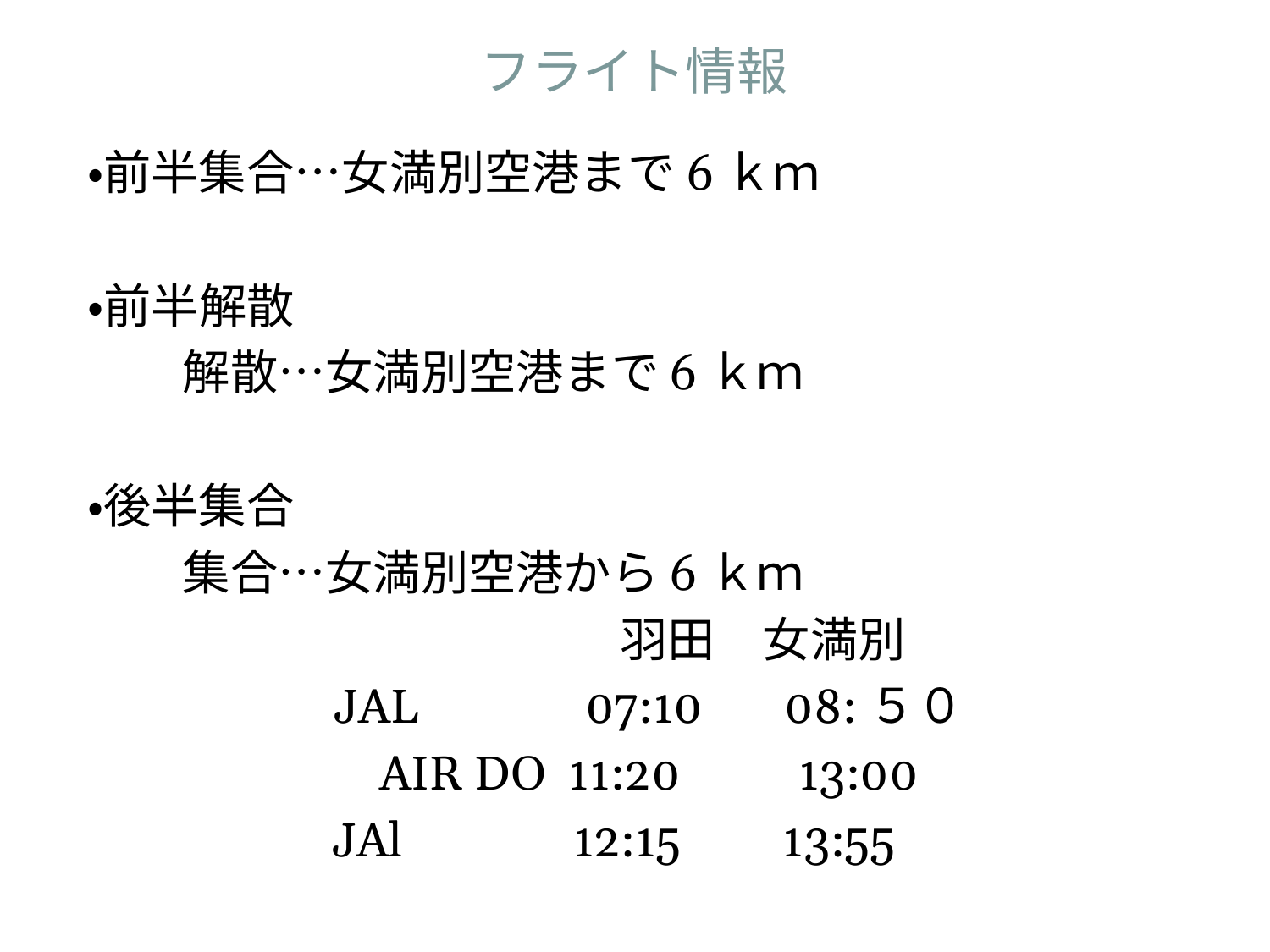

# フライト情報
・前半集合…女満別空港まで6ｋｍ

・前半解散
　　解散…女満別空港まで6ｋｍ

・後半集合
　　集合…女満別空港から6ｋｍ
　　　        羽田　女満別
JAL　　　07:10 　08:５０
AIR DO  11:20　　13:00
JAl　 　    12:15　   13:55